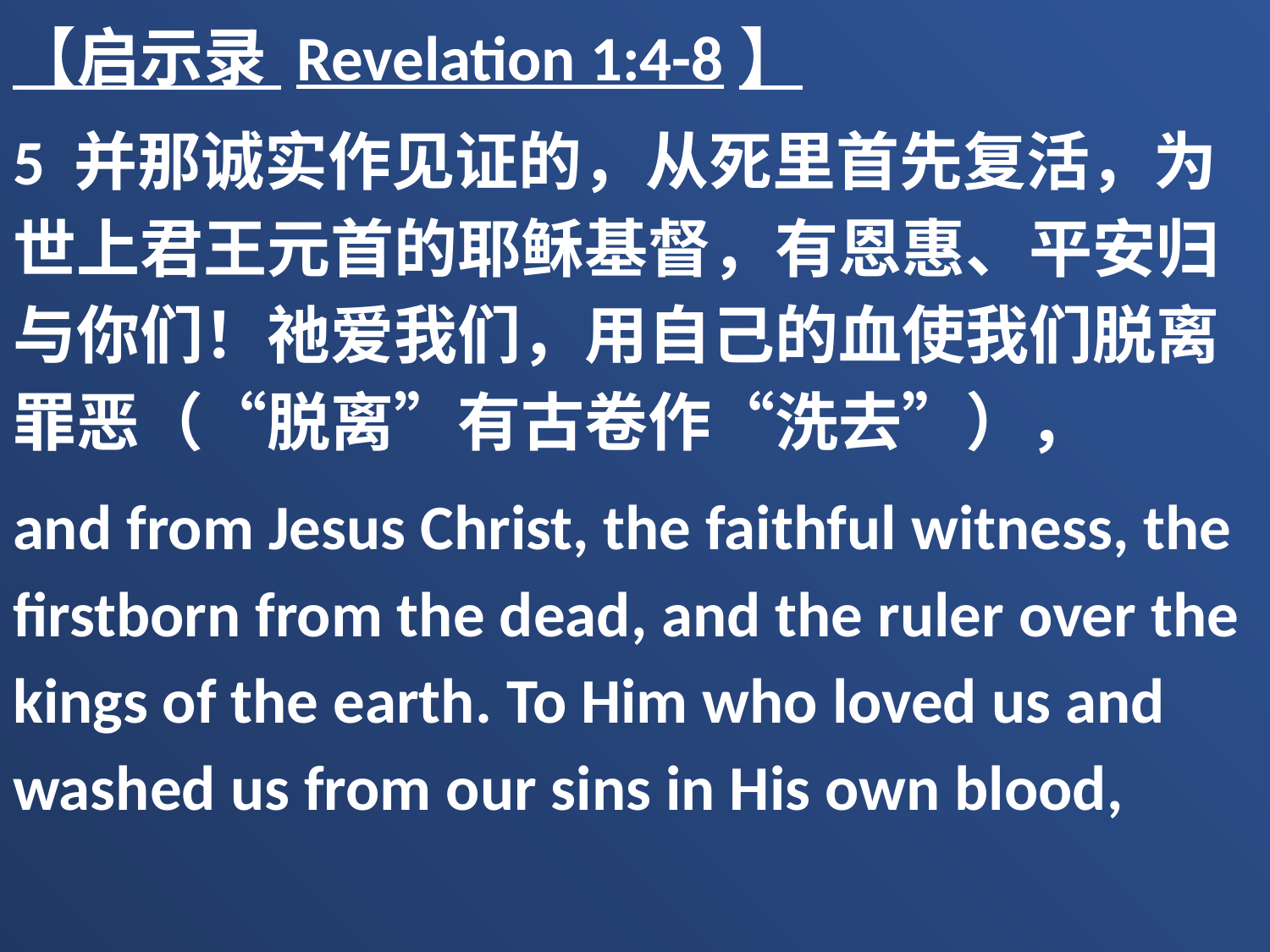

【启示录 Revelation 1:4-8】
5 并那诚实作见证的，从死里首先复活，为世上君王元首的耶稣基督，有恩惠、平安归与你们！祂爱我们，用自己的血使我们脱离罪恶（“脱离”有古卷作“洗去”），
and from Jesus Christ, the faithful witness, the firstborn from the dead, and the ruler over the kings of the earth. To Him who loved us and washed us from our sins in His own blood,